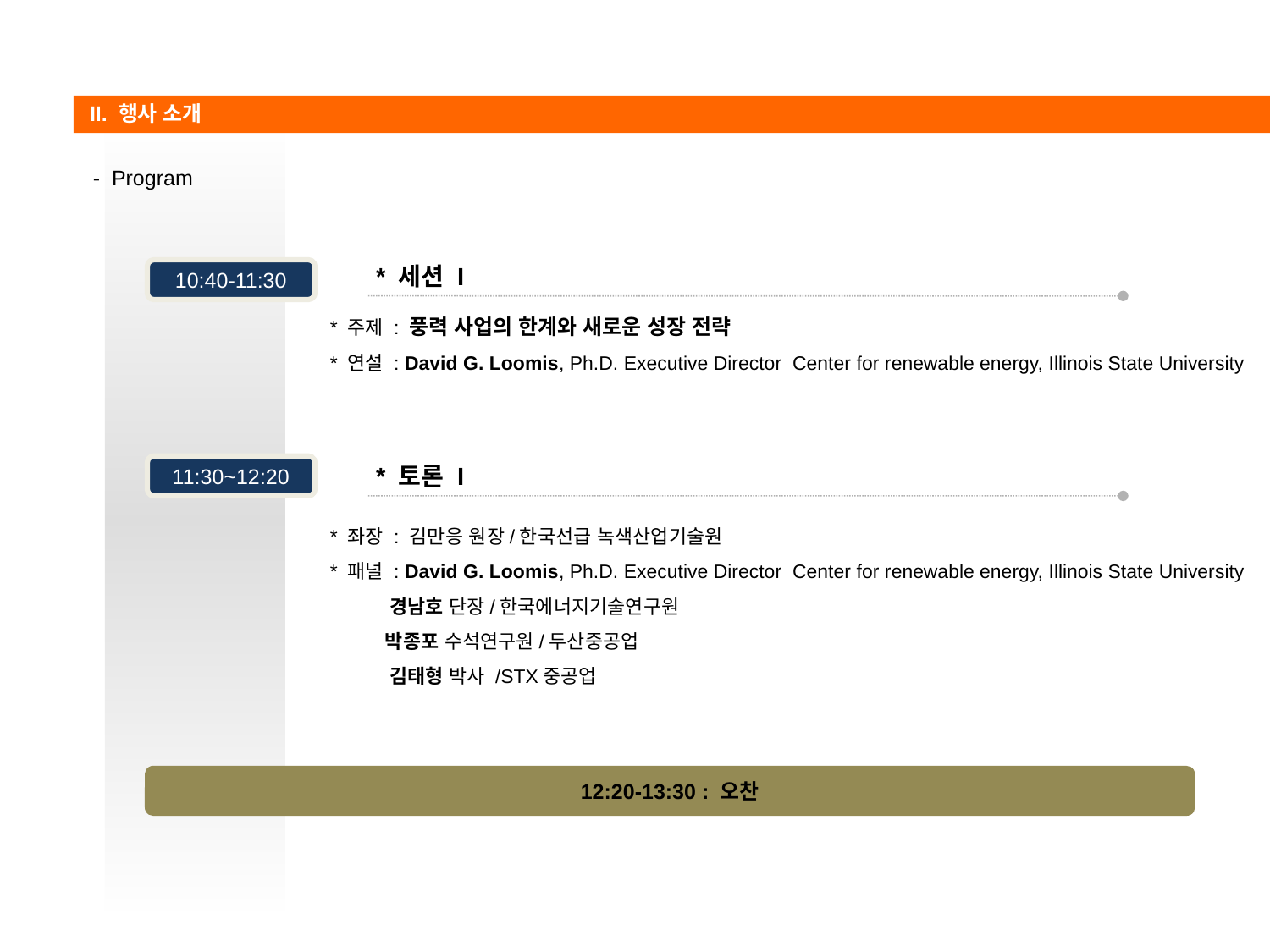

II. 행사 소개

 -  Program
  * 세션 I
10:40-11:30
* 주제 : 풍력 사업의 한계와 새로운 성장 전략
* 연설 : David G. Loomis, Ph.D. Executive Director  Center for renewable energy, Illinois State University

11:30~12:20
  * 토론 I

* 좌장 : 김만응 원장/한국선급 녹색산업기술원
* 패널 : David G. Loomis, Ph.D. Executive Director  Center for renewable energy, Illinois State University
          경남호 단장/한국에너지기술연구원
          박종포 수석연구원/두산중공업
          김태형 박사 /STX중공업

12:20-13:30 : 오찬